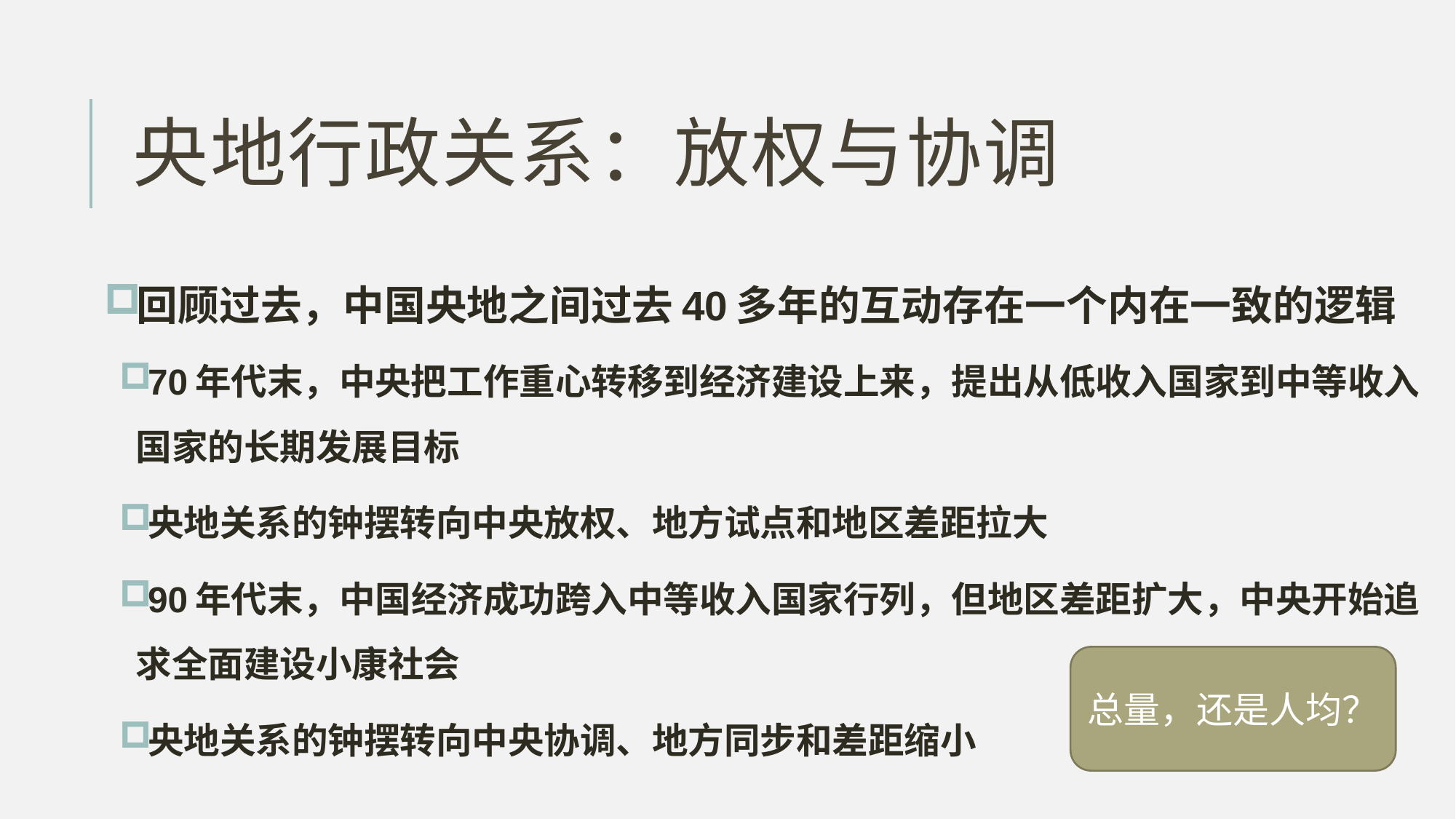

# 央地行政关系：放权与协调
回顾过去，中国央地之间过去40多年的互动存在一个内在一致的逻辑
70年代末，中央把工作重心转移到经济建设上来，提出从低收入国家到中等收入国家的长期发展目标
央地关系的钟摆转向中央放权、地方试点和地区差距拉大
90年代末，中国经济成功跨入中等收入国家行列，但地区差距扩大，中央开始追求全面建设小康社会
央地关系的钟摆转向中央协调、地方同步和差距缩小
总量，还是人均？